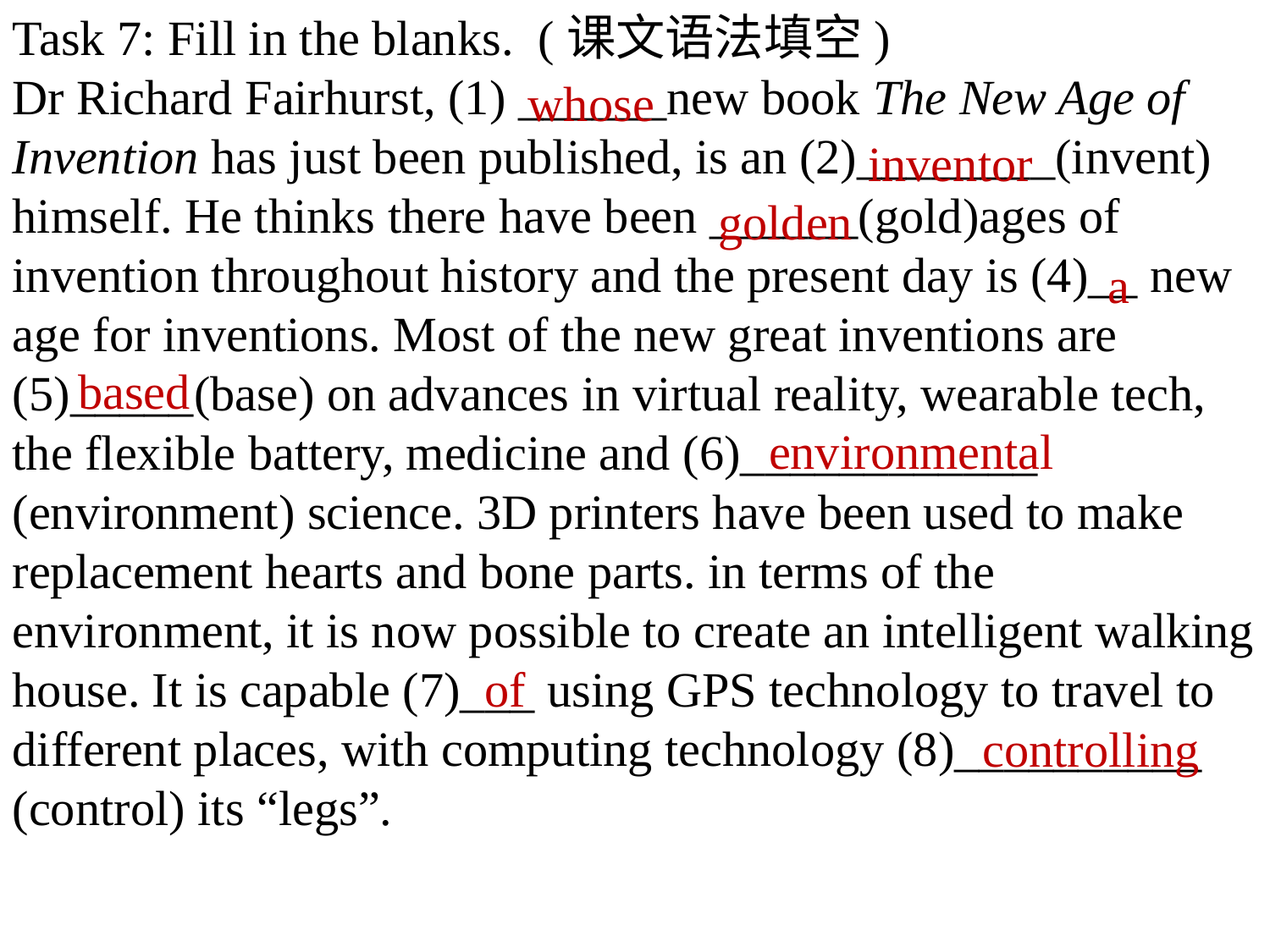

Task 7: Fill in the blanks.  (课文语法填空)
Dr Richard Fairhurst, (1) ______new book The New Age of Invention has just been published, is an (2)________(invent) himself. He thinks there have been ______(gold)ages of invention throughout history and the present day is (4)__ new age for inventions. Most of the new great inventions are (5)_____(base) on advances in virtual reality, wearable tech, the flexible battery, medicine and (6)____________ (environment) science. 3D printers have been used to make replacement hearts and bone parts. in terms of the environment, it is now possible to create an intelligent walking house. It is capable (7)___ using GPS technology to travel to different places, with computing technology (8)__________ (control) its “legs”.
whose
inventor
golden
a
based
environmental
of
controlling